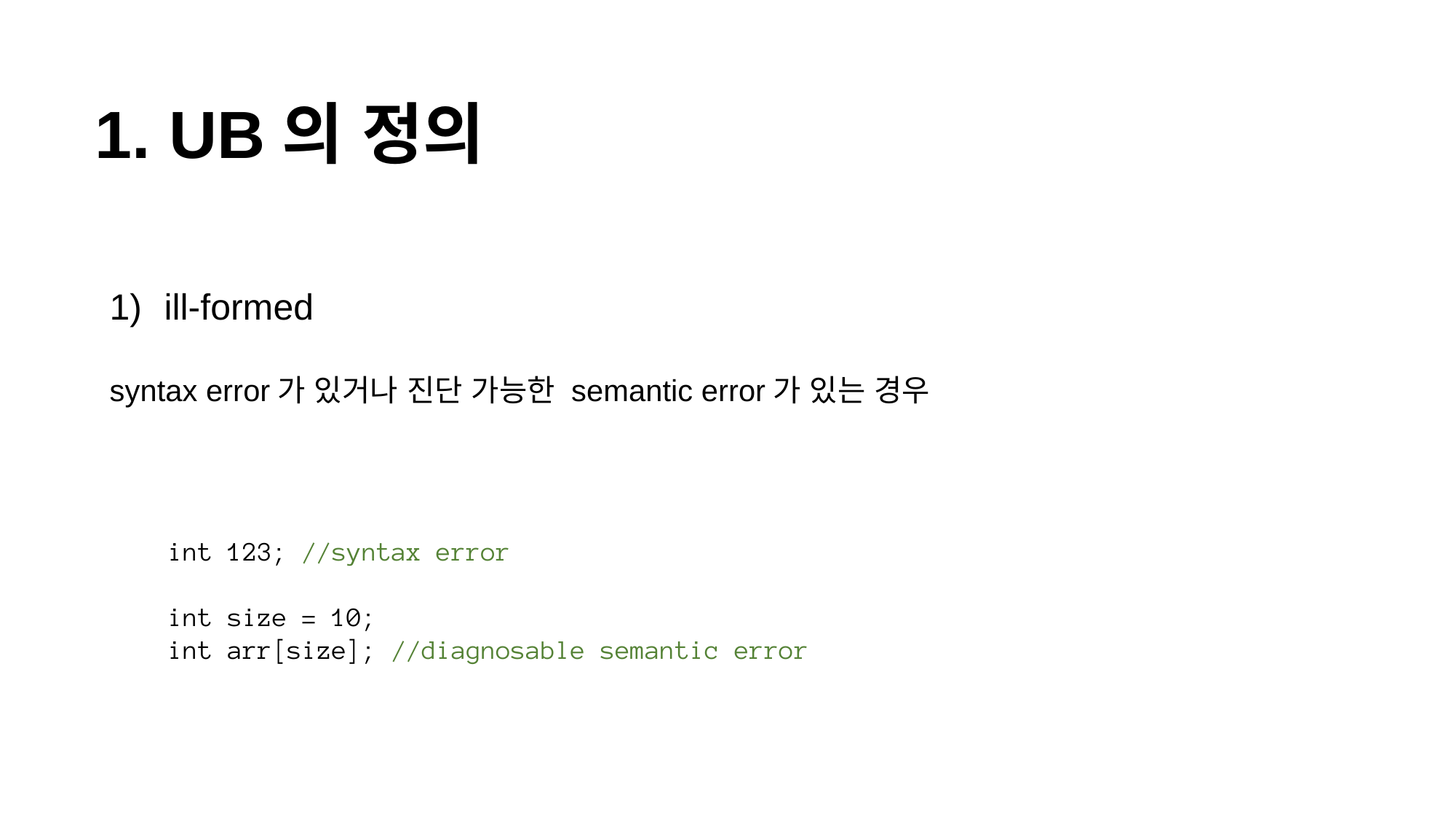

1. UB의 정의
ill-formed

syntax error가 있거나 진단 가능한 semantic error가 있는 경우
int 123; //syntax error

int size = 10;
int arr[size]; //diagnosable semantic error